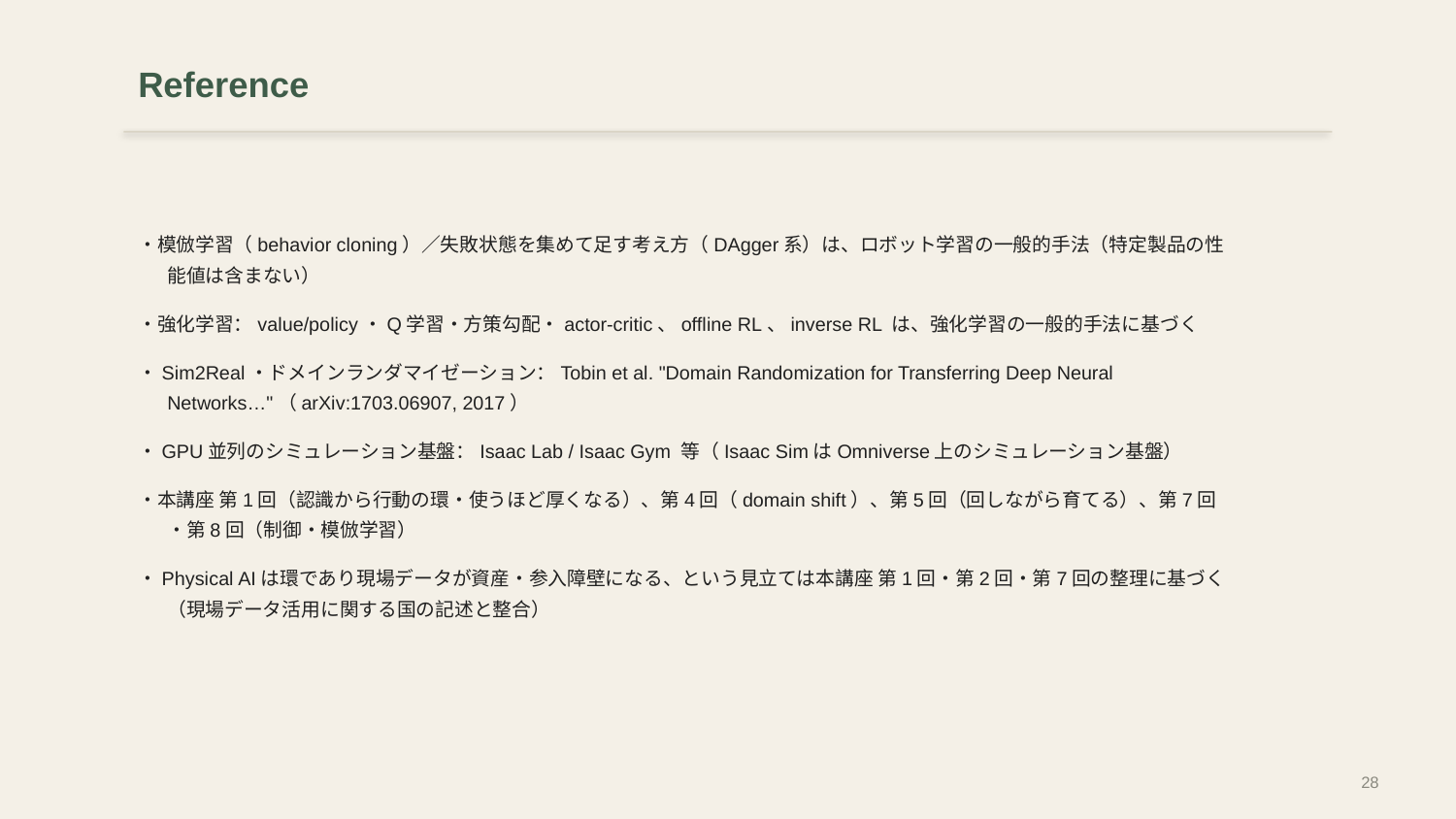

Reference

・模倣学習（behavior cloning）／失敗状態を集めて足す考え方（DAgger系）は、ロボット学習の一般的手法（特定製品の性能値は含まない）
・強化学習：value/policy・Q学習・方策勾配・actor-critic、offline RL、inverse RL は、強化学習の一般的手法に基づく
・Sim2Real・ドメインランダマイゼーション：Tobin et al. "Domain Randomization for Transferring Deep Neural Networks…"（arXiv:1703.06907, 2017）
・GPU並列のシミュレーション基盤：Isaac Lab / Isaac Gym 等（Isaac SimはOmniverse上のシミュレーション基盤）
・本講座 第1回（認識から行動の環・使うほど厚くなる）、第4回（domain shift）、第5回（回しながら育てる）、第7回・第8回（制御・模倣学習）
・Physical AIは環であり現場データが資産・参入障壁になる、という見立ては本講座 第1回・第2回・第7回の整理に基づく（現場データ活用に関する国の記述と整合）
28